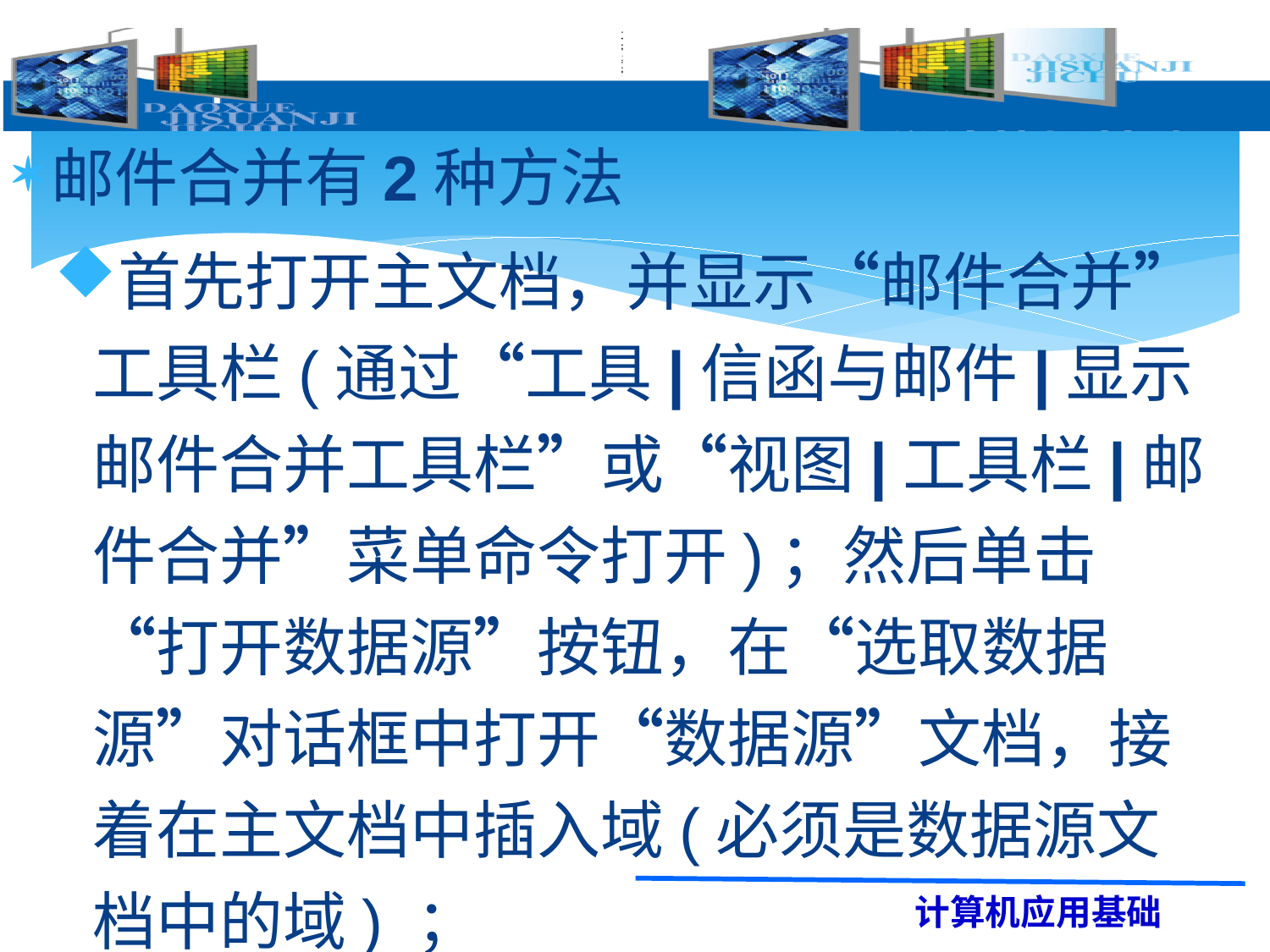

邮件合并有2种方法
首先打开主文档，并显示“邮件合并”工具栏(通过“工具|信函与邮件|显示邮件合并工具栏”或“视图|工具栏|邮件合并”菜单命令打开)；然后单击“打开数据源”按钮，在“选取数据源”对话框中打开“数据源”文档，接着在主文档中插入域(必须是数据源文档中的域) ；